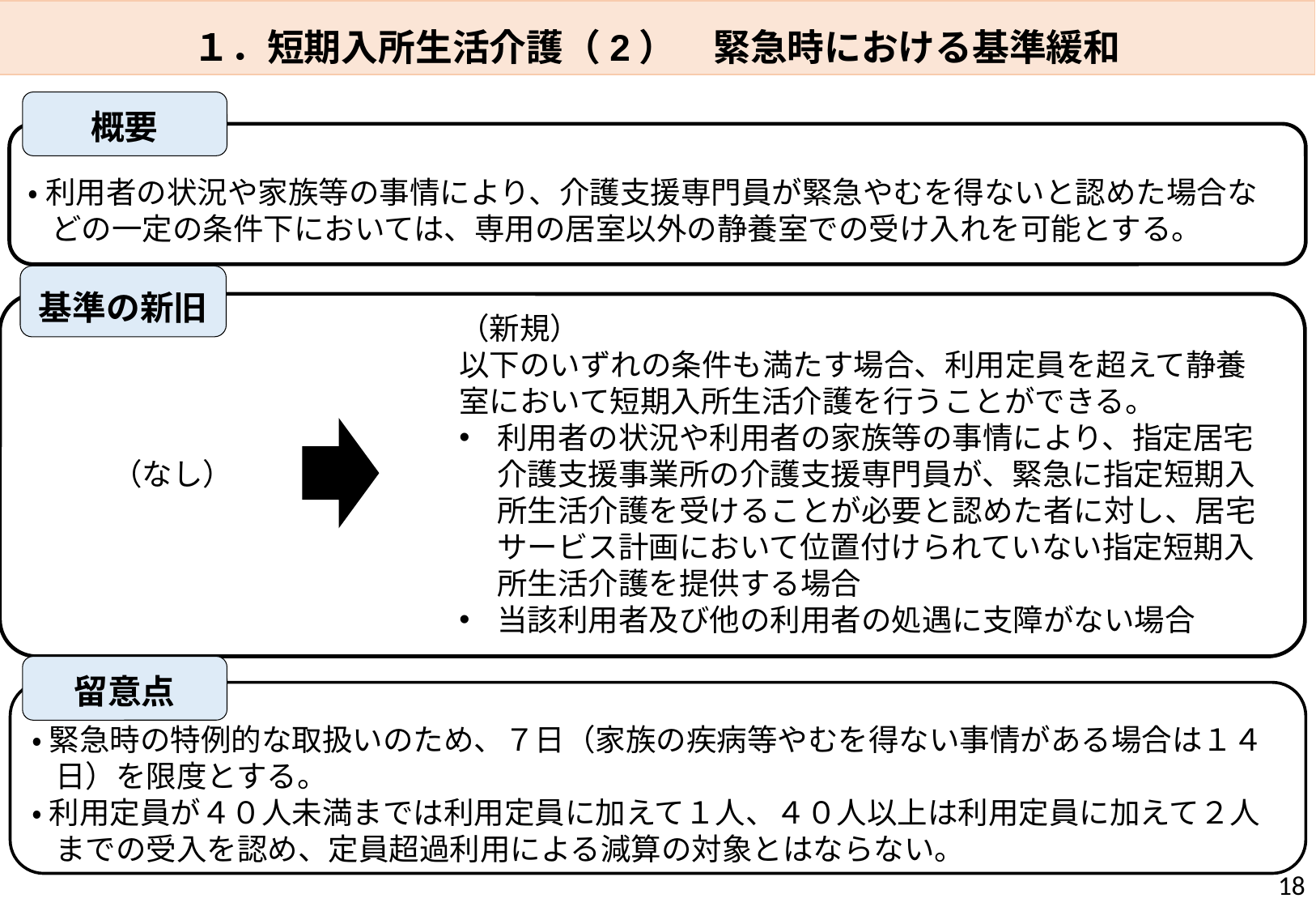

１．短期入所生活介護（2）　緊急時における基準緩和
概要

・ 利用者の状況や家族等の事情により、介護支援専門員が緊急やむを得ないと認めた場合などの一定の条件下においては、専用の居室以外の静養室での受け入れを可能とする。
基準の新旧

（なし）
（新規）
以下のいずれの条件も満たす場合、利用定員を超えて静養室において短期入所生活介護を行うことができる。
利用者の状況や利用者の家族等の事情により、指定居宅介護支援事業所の介護支援専門員が、緊急に指定短期入所生活介護を受けることが必要と認めた者に対し、居宅サービス計画において位置付けられていない指定短期入所生活介護を提供する場合
当該利用者及び他の利用者の処遇に支障がない場合

留意点

・ 緊急時の特例的な取扱いのため、７日（家族の疾病等やむを得ない事情がある場合は１４日）を限度とする。
・ 利用定員が４０人未満までは利用定員に加えて１人、４０人以上は利用定員に加えて２人までの受入を認め、定員超過利用による減算の対象とはならない。
18